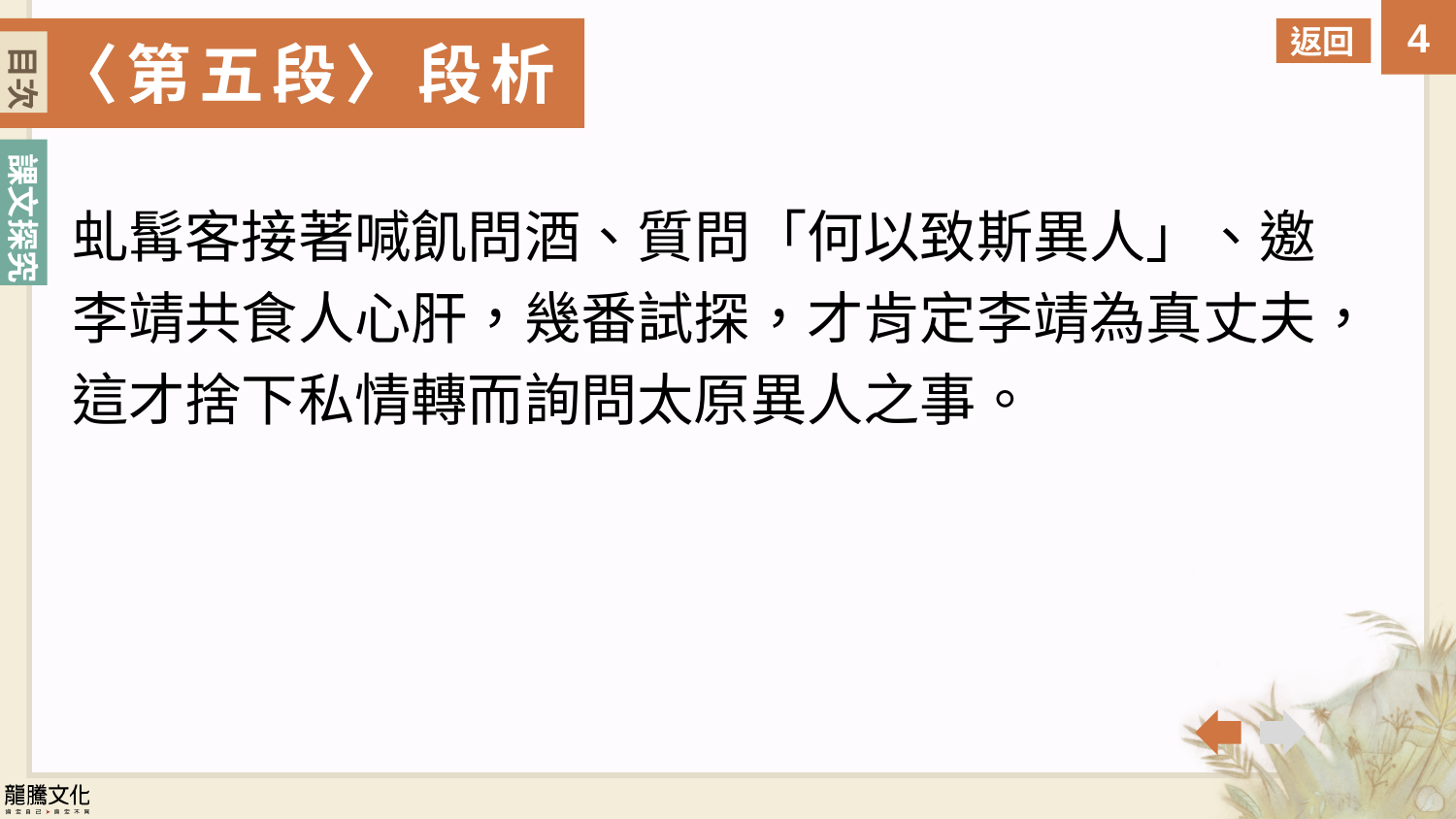

返回
〈第五段〉段析
目次
虬髯客接著喊飢問酒、質問「何以致斯異人」、邀李靖共食人心肝，幾番試探，才肯定李靖為真丈夫，這才捨下私情轉而詢問太原異人之事。